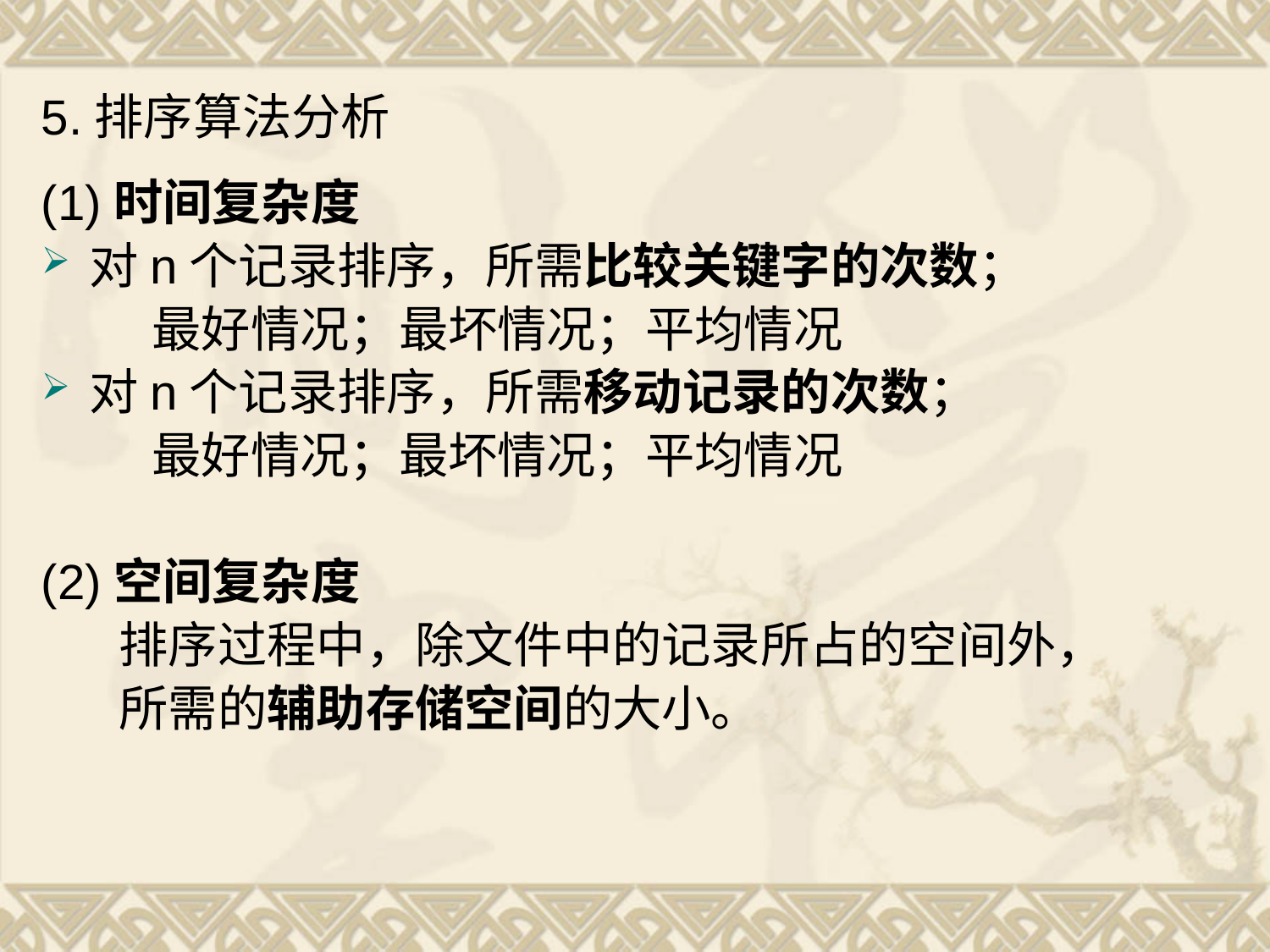

5.排序算法分析

(1)时间复杂度
对n个记录排序，所需比较关键字的次数；
         最好情况；最坏情况；平均情况
对n个记录排序，所需移动记录的次数；
         最好情况；最坏情况；平均情况

(2)空间复杂度
      排序过程中，除文件中的记录所占的空间外，
      所需的辅助存储空间的大小。